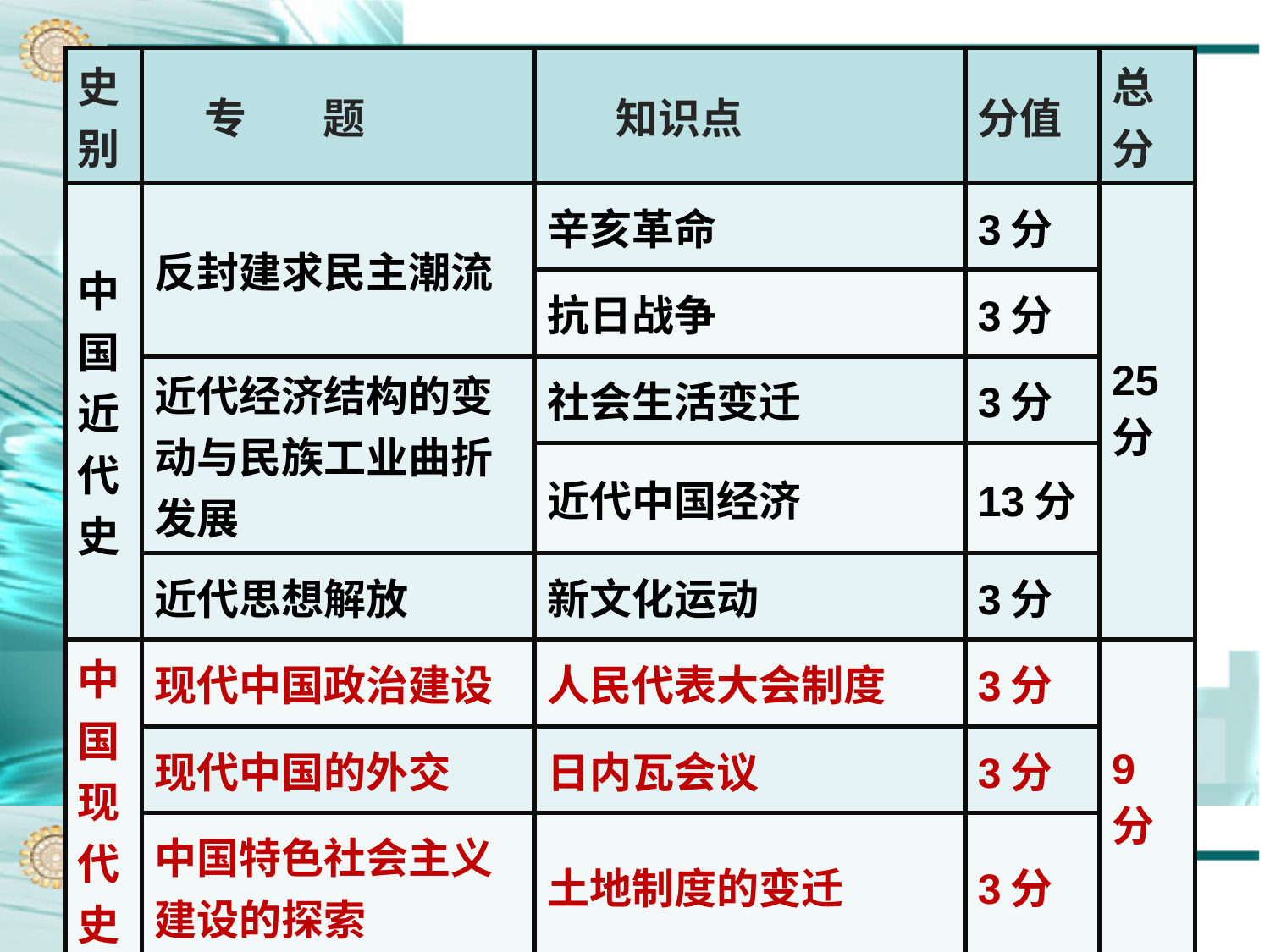

| 史别 | 专 题 | 知识点 | 分值 | 总分 |
| --- | --- | --- | --- | --- |
| 中国近代史 | 反封建求民主潮流 | 辛亥革命 | 3分 | 25分 |
|  |  | 抗日战争 | 3分 |  |
|  | 近代经济结构的变动与民族工业曲折发展 | 社会生活变迁 | 3分 |  |
|  |  | 近代中国经济 | 13分 |  |
|  | 近代思想解放 | 新文化运动 | 3分 |  |
| 中国现代史 | 现代中国政治建设 | 人民代表大会制度 | 3分 | 9分 |
|  | 现代中国的外交 | 日内瓦会议 | 3分 |  |
|  | 中国特色社会主义建设的探索 | 土地制度的变迁 | 3分 |  |